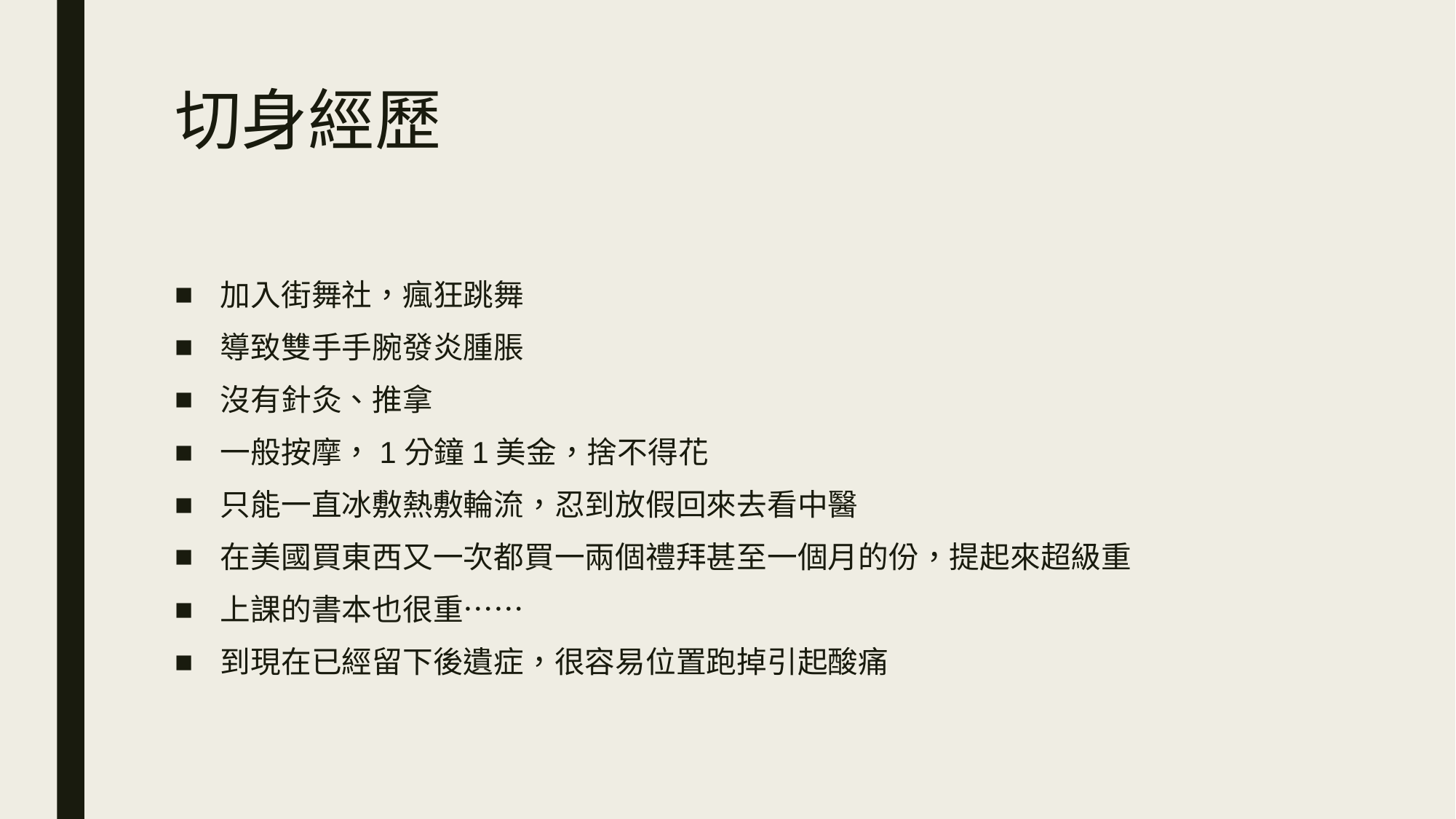

# 切身經歷
加入街舞社，瘋狂跳舞
導致雙手手腕發炎腫脹
沒有針灸、推拿
一般按摩，1分鐘1美金，捨不得花
只能一直冰敷熱敷輪流，忍到放假回來去看中醫
在美國買東西又一次都買一兩個禮拜甚至一個月的份，提起來超級重
上課的書本也很重⋯⋯
到現在已經留下後遺症，很容易位置跑掉引起酸痛